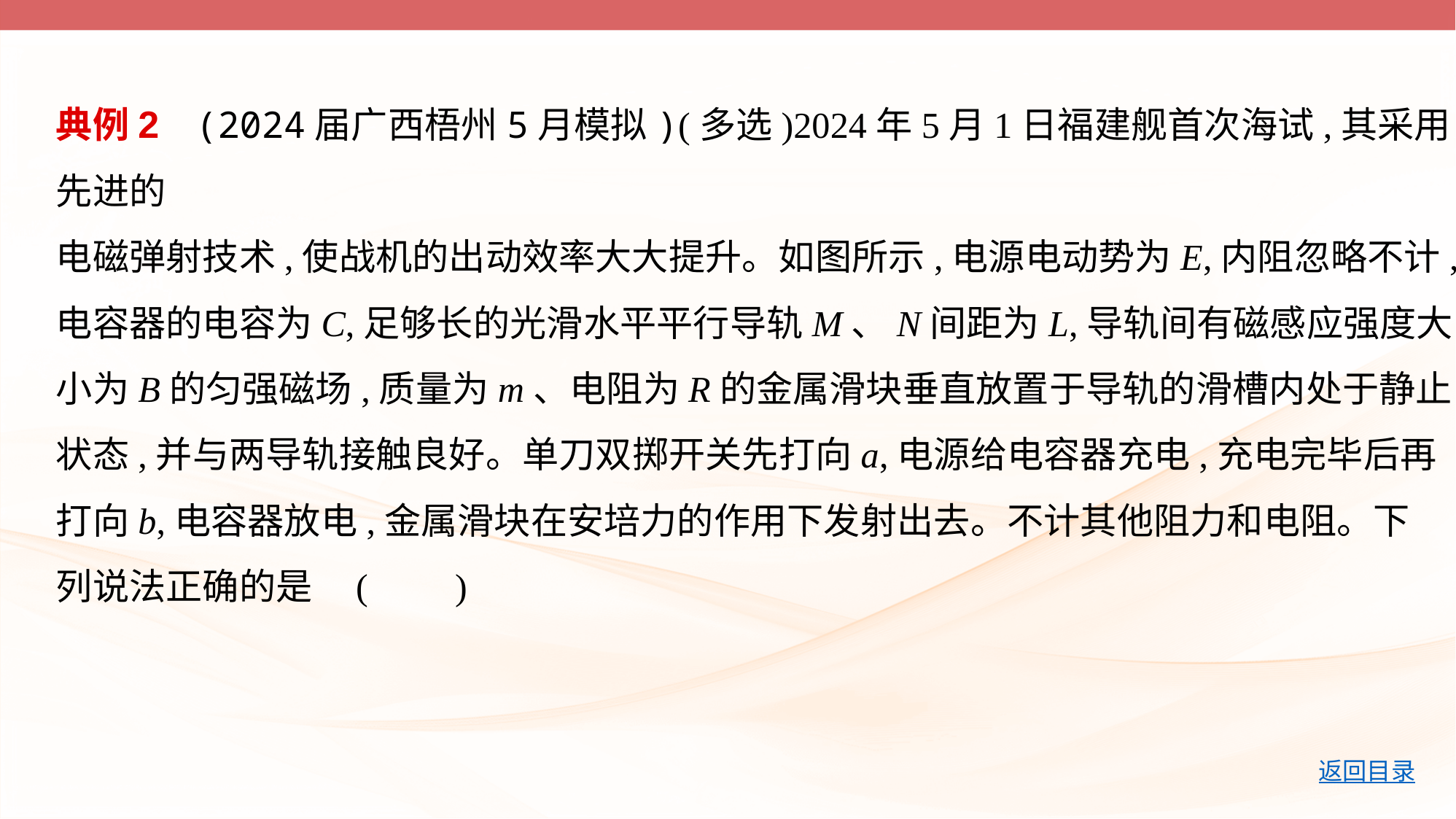

典例2    (2024届广西梧州5月模拟)(多选)2024年5月1日福建舰首次海试,其采用先进的
电磁弹射技术,使战机的出动效率大大提升。如图所示,电源电动势为E,内阻忽略不计,
电容器的电容为C,足够长的光滑水平平行导轨M、N间距为L,导轨间有磁感应强度大
小为B的匀强磁场,质量为m、电阻为R的金属滑块垂直放置于导轨的滑槽内处于静止
状态,并与两导轨接触良好。单刀双掷开关先打向a,电源给电容器充电,充电完毕后再
打向b,电容器放电,金属滑块在安培力的作用下发射出去。不计其他阻力和电阻。下
列说法正确的是 (　    )